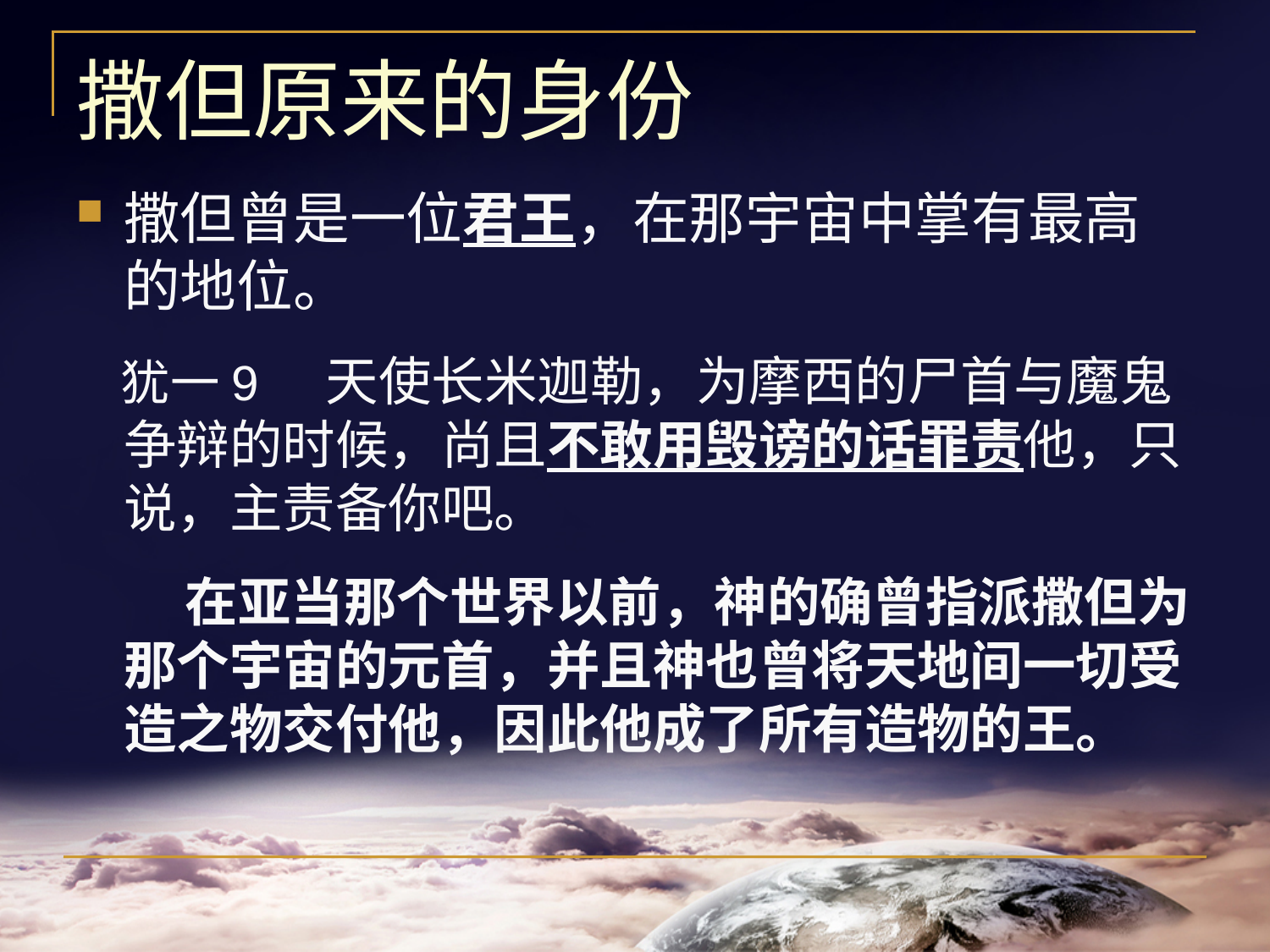

# 撒但原来的身份
撒但曾是一位君王，在那宇宙中掌有最高的地位。

   犹一9    天使长米迦勒，为摩西的尸首与魔鬼争辩的时候，尚且不敢用毁谤的话罪责他，只说，主责备你吧。

        在亚当那个世界以前，神的确曾指派撒但为那个宇宙的元首，并且神也曾将天地间一切受造之物交付他，因此他成了所有造物的王。